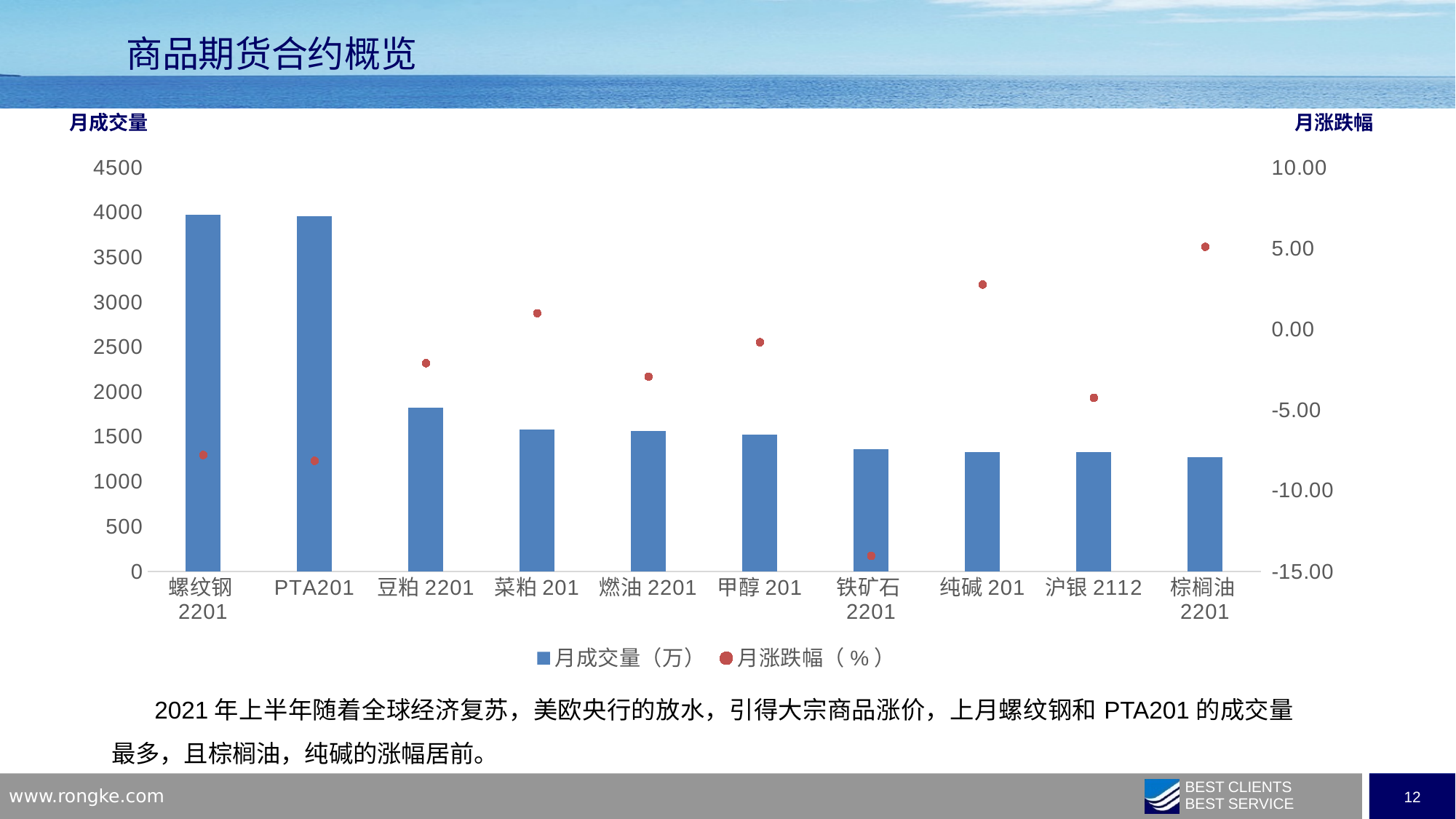

商品期货合约概览
月成交量
月涨跌幅

### Chart

| Category | 月成交量（万） | 月涨跌幅（%） |
|---|---|---|
| 螺纹钢2201 | 3969.072 | -7.7992 |
| PTA201 | 3957.5431 | -8.1595 |
| 豆粕2201 | 1822.0453 | -2.1152 |
| 菜粕201 | 1580.2652 | 0.9794 |
| 燃油2201 | 1565.6628 | -2.949 |
| 甲醇201 | 1522.1852 | -0.8173 |
| 铁矿石2201 | 1356.904 | -14.0426 |
| 纯碱201 | 1329.5463 | 2.7512 |
| 沪银2112 | 1328.3832 | -4.2577 |
| 棕榈油2201 | 1275.2134 | 5.086 |
2021年上半年随着全球经济复苏，美欧央行的放水，引得大宗商品涨价，上月螺纹钢和PTA201的成交量最多，且棕榈油，纯碱的涨幅居前。